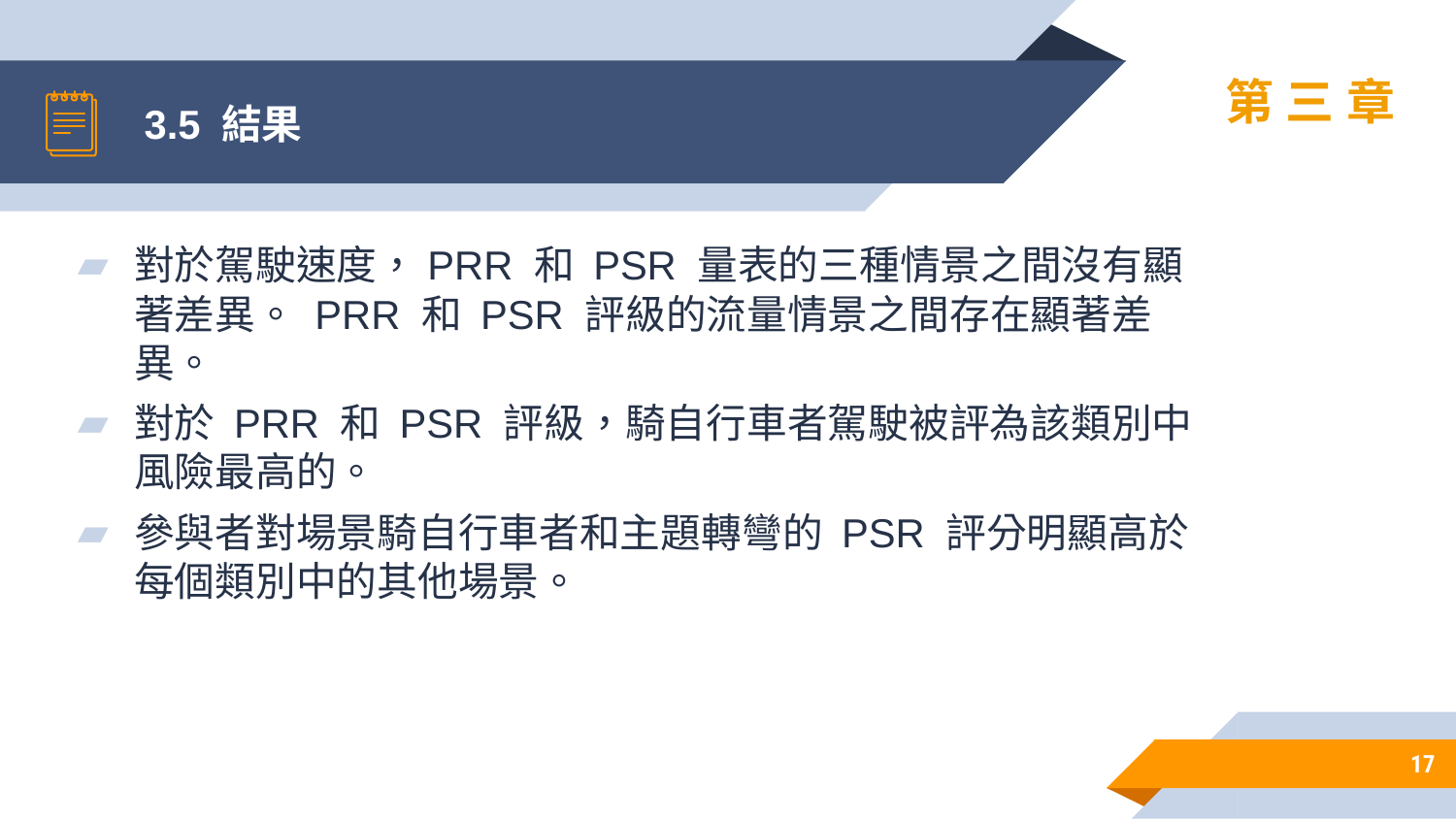

# 3.5 結果
第三章

對於駕駛速度，PRR 和 PSR 量表的三種情景之間沒有顯著差異。 PRR 和 PSR 評級的流量情景之間存在顯著差異。
對於 PRR 和 PSR 評級，騎自行車者駕駛被評為該類別中風險最高的。
參與者對場景騎自行車者和主題轉彎的 PSR 評分明顯高於每個類別中的其他場景。
17